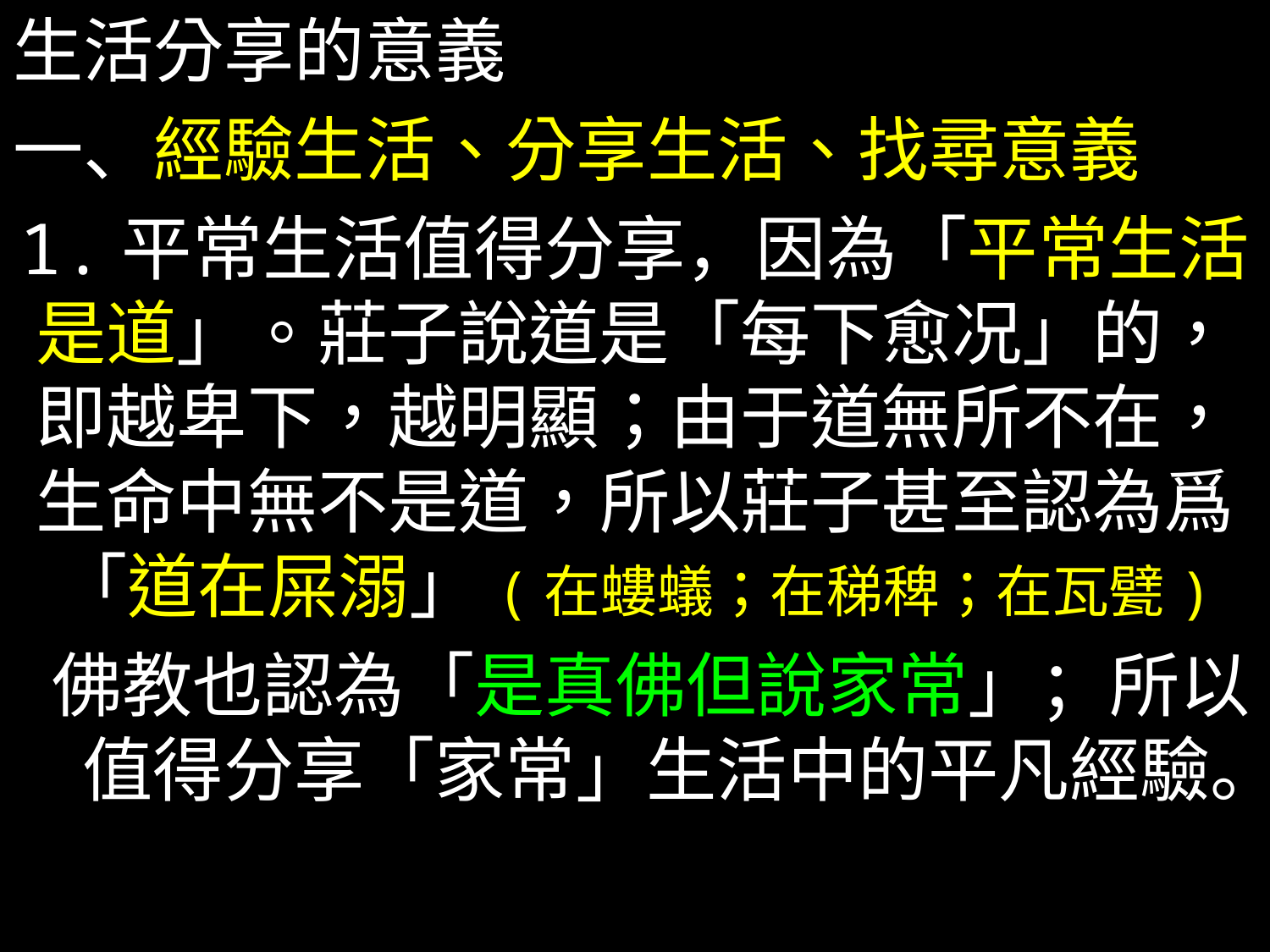

生活分享的意義
一、經驗生活、分享生活、找尋意義
1.平常生活值得分享，因為「平常生活是道」。莊子說道是「每下愈况」的，即越卑下，越明顯；由于道無所不在，生命中無不是道，所以莊子甚至認為爲「道在屎溺」(在螻蟻；在稊稗；在瓦甓)
 佛教也認為「是真佛但說家常」；所以值得分享「家常」生活中的平凡經驗。